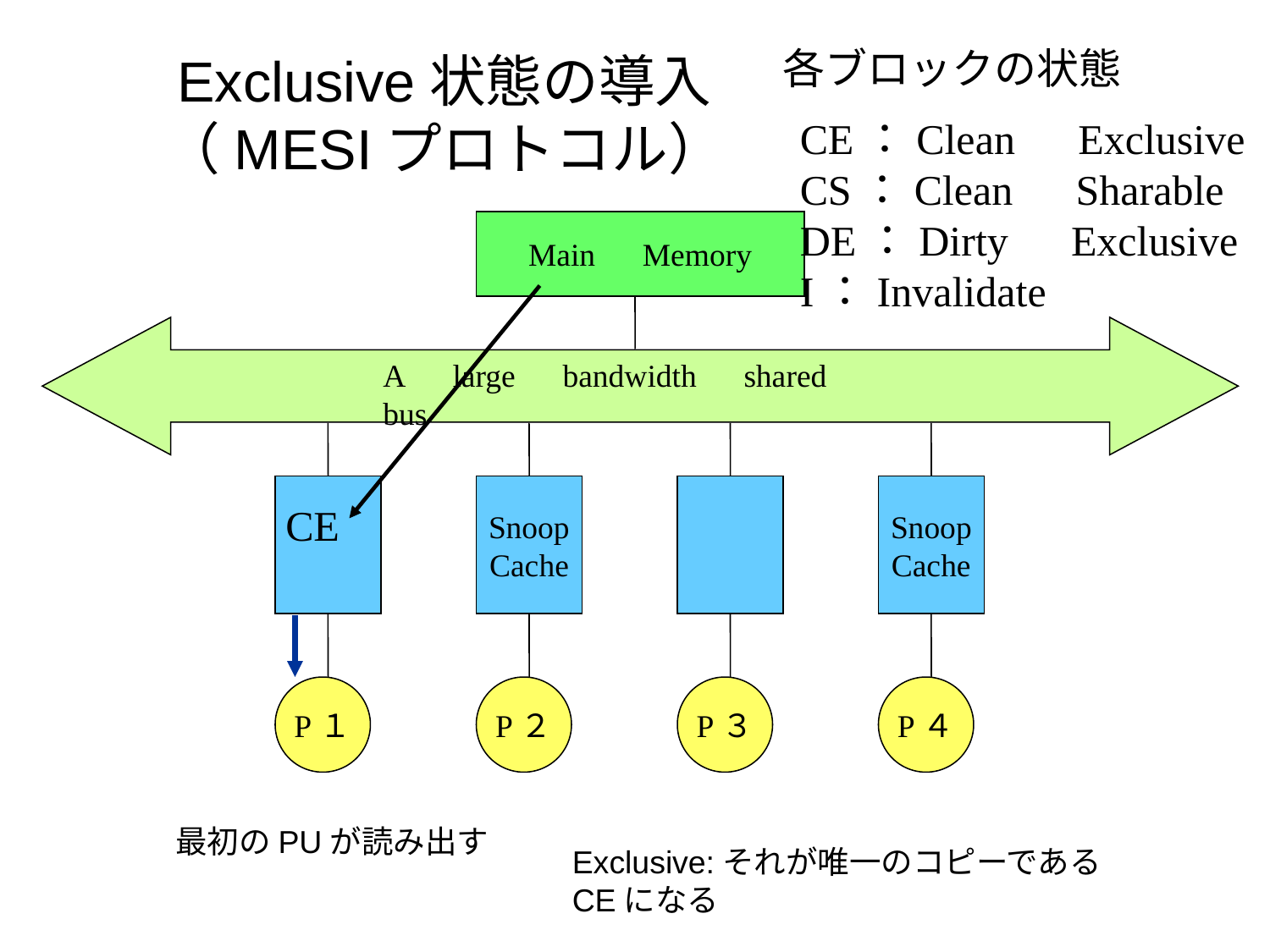

# Exclusive状態の導入 （MESIプロトコル）
各ブロックの状態
CE：Clean　Exclusive
CS：Clean　Sharable
DE：Dirty　Exclusive
I：Invalidate
Main　Memory

CE

A　large　bandwidth　shared　bus

Snoop
Cache

P２

P３

Snoop
Cache

P４

P１
最初のPUが読み出す
Exclusive:それが唯一のコピーである
CEになる